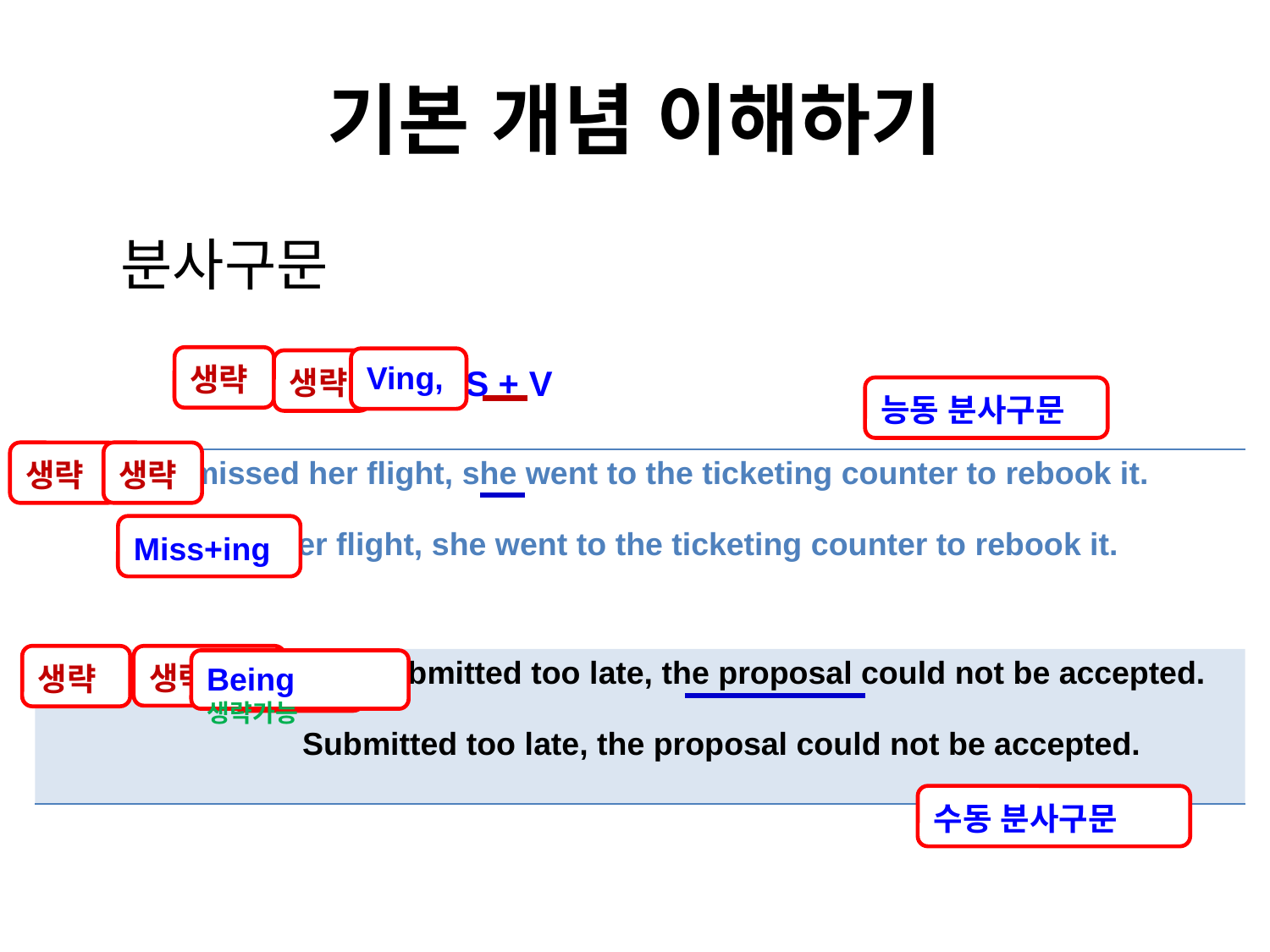

# 기본 개념 이해하기
 분사구문

생략
Ving,
생략
 접속사 +  S  + V,   S + V

능동 분사구문
생략
생략
| After she missed her flight, she went to the ticketing counter to rebook it. Missing her flight, she went to the ticketing counter to rebook it. |
| --- |
| As the proposal was submitted too late, the proposal could not be accepted. Submitted too late, the proposal could not be accepted. |
Miss+ing
생략
생략
Being
Being생략가능
수동 분사구문